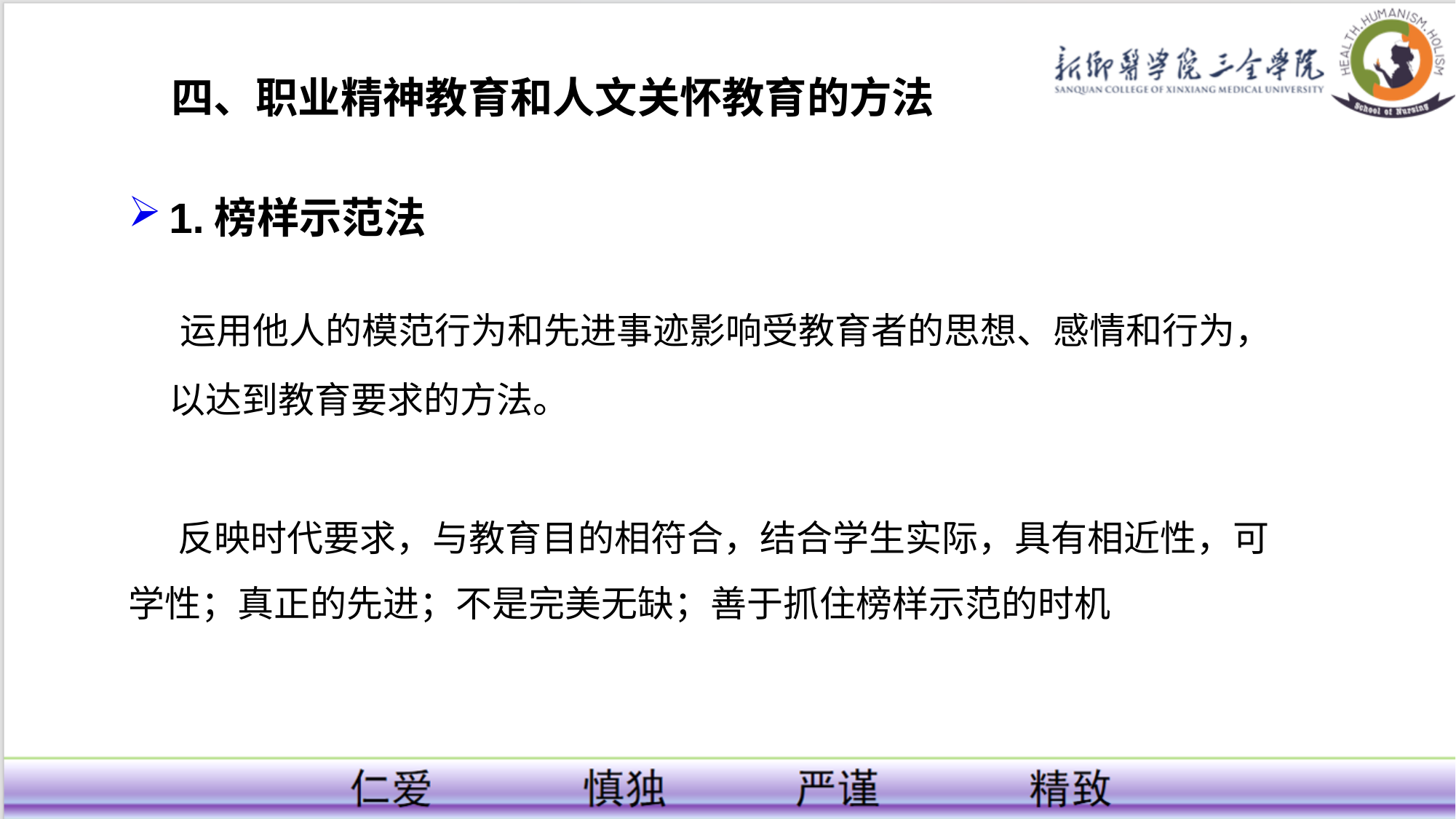

四、职业精神教育和人文关怀教育的方法
1.榜样示范法
   运用他人的模范行为和先进事迹影响受教育者的思想、感情和行为，以达到教育要求的方法。

     反映时代要求，与教育目的相符合，结合学生实际，具有相近性，可学性；真正的先进；不是完美无缺；善于抓住榜样示范的时机